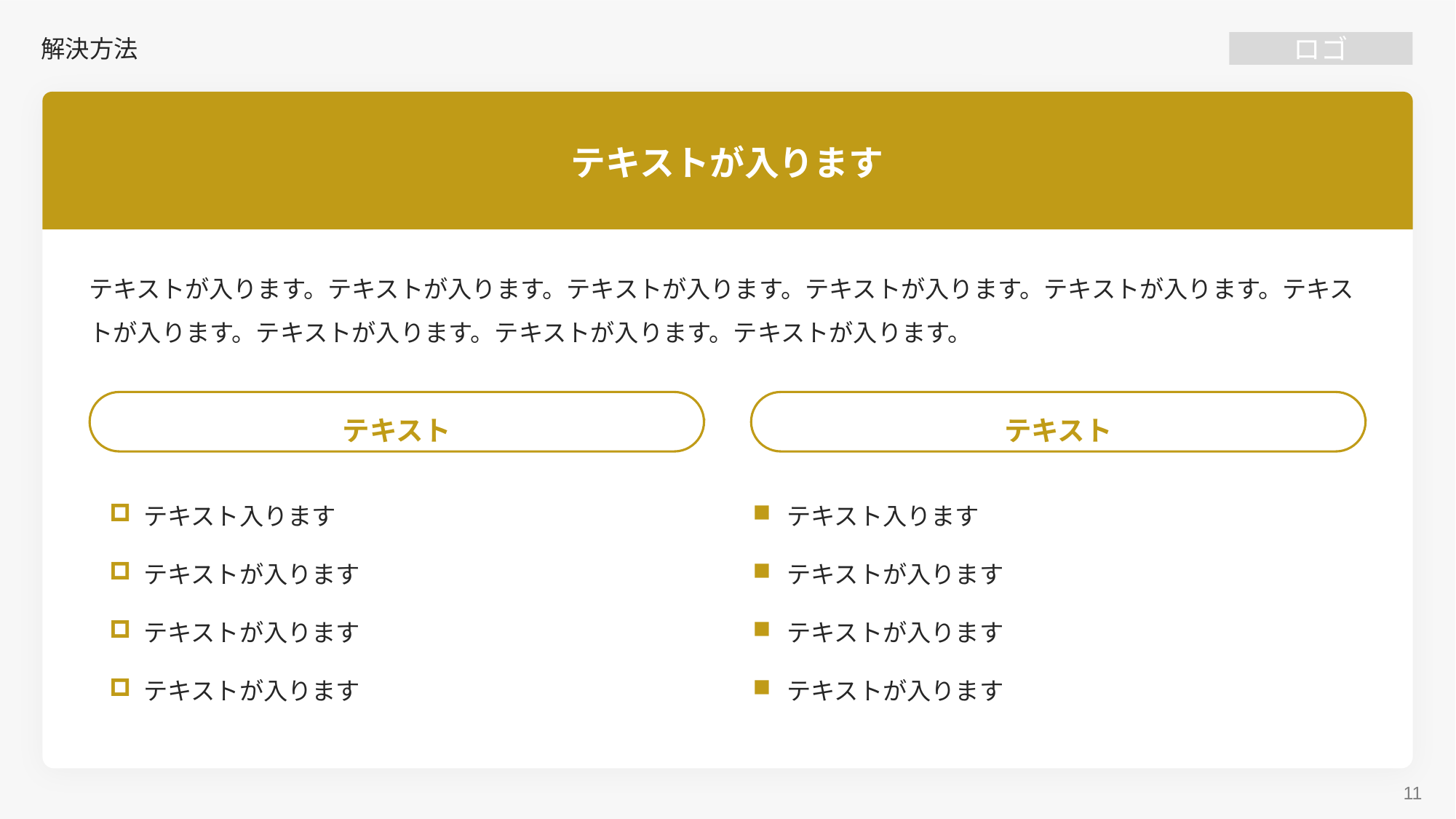

# 解決方法
テキストが入ります
テキストが入ります。テキストが入ります。テキストが入ります。テキストが入ります。テキストが入ります。テキストが入ります。テキストが入ります。テキストが入ります。テキストが入ります。
テキスト
テキスト
テキスト入ります
テキストが入ります
テキストが入ります
テキストが入ります
テキスト入ります
テキストが入ります
テキストが入ります
テキストが入ります